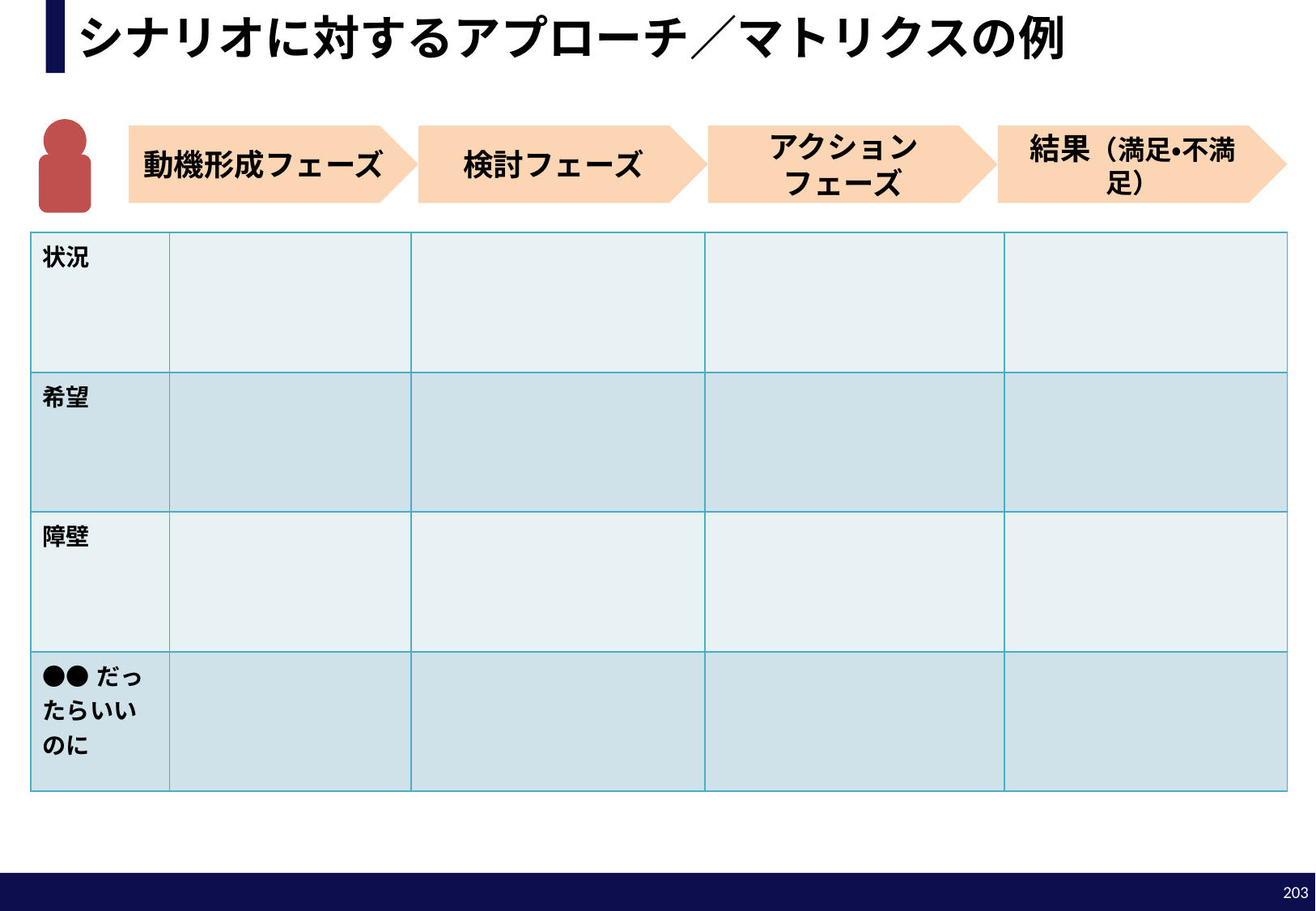

# シナリオに対するアプローチ／マトリクスの例

動機形成フェーズ
検討フェーズ
アクション
フェーズ
結果（満足・不満足）
| 状況 |  |  |  |  |
| --- | --- | --- | --- | --- |
| 希望 |  |  |  |  |
| 障壁 |  |  |  |  |
| ●●だったらいいのに |  |  |  |  |